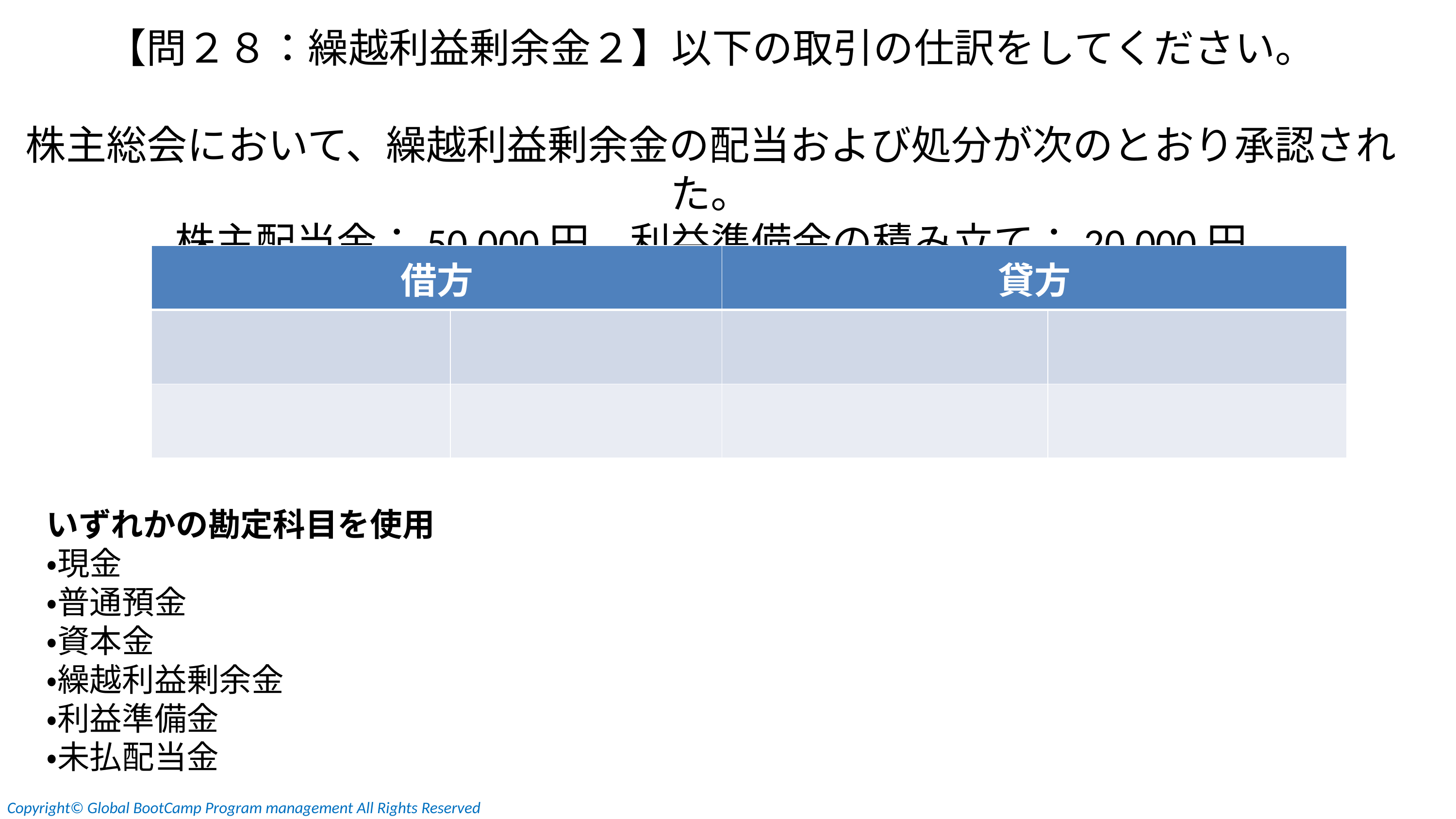

【問２８：繰越利益剰余金２】以下の取引の仕訳をしてください。

株主総会において、繰越利益剰余金の配当および処分が次のとおり承認された。
株主配当金：50,000円　利益準備金の積み立て：20,000円
| 借方 |  | 貸方 |  |
| --- | --- | --- | --- |
|  |  |  |  |
|  |  |  |  |
いずれかの勘定科目を使用
・現金
・普通預金
・資本金
・繰越利益剰余金
・利益準備金
・未払配当金